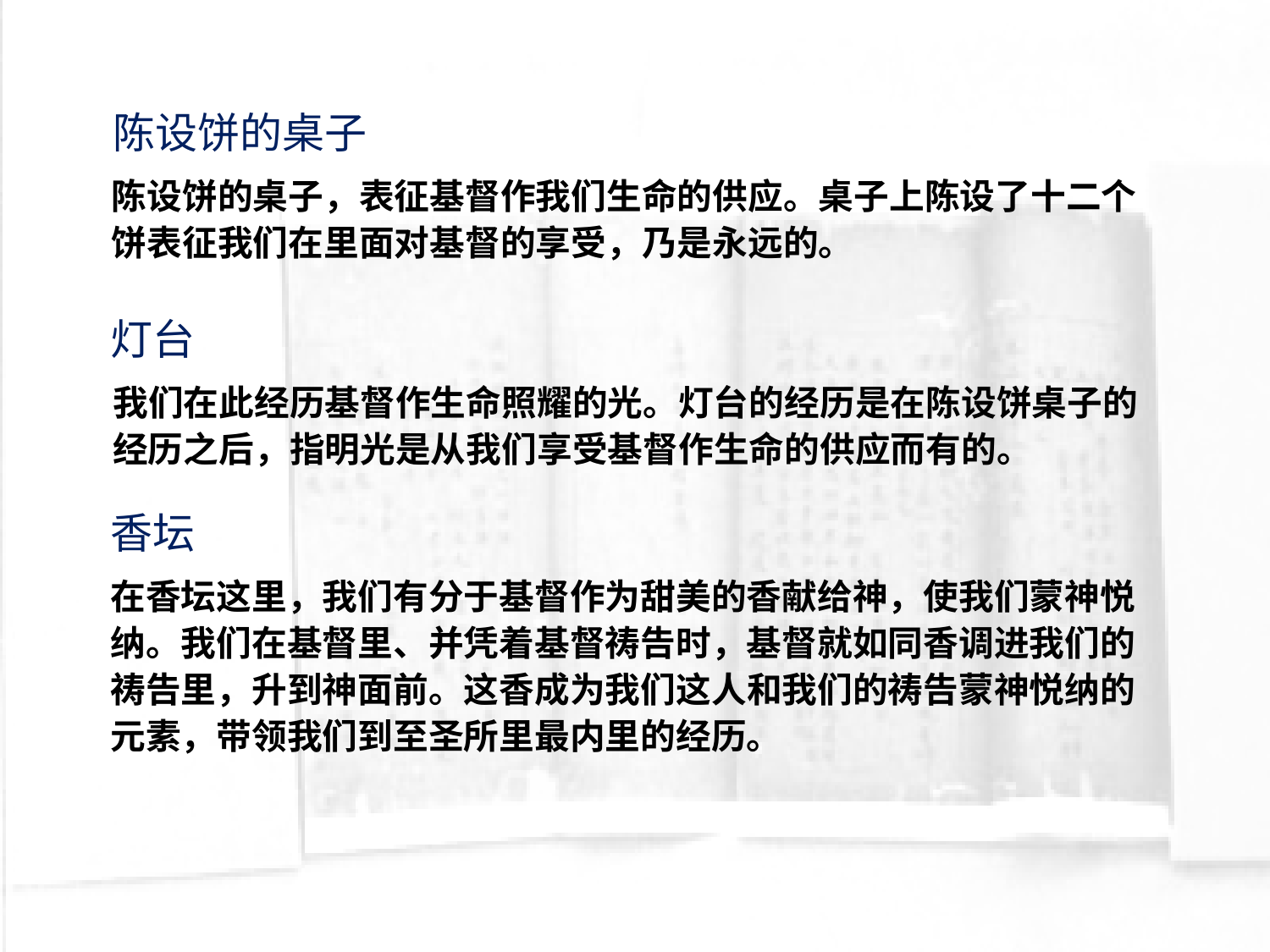

陈设饼的桌子
陈设饼的桌子，表征基督作我们生命的供应。桌子上陈设了十二个饼表征我们在里面对基督的享受，乃是永远的。
灯台
我们在此经历基督作生命照耀的光。灯台的经历是在陈设饼桌子的经历之后，指明光是从我们享受基督作生命的供应而有的。
香坛
在香坛这里，我们有分于基督作为甜美的香献给神，使我们蒙神悦纳。我们在基督里、并凭着基督祷告时，基督就如同香调进我们的祷告里，升到神面前。这香成为我们这人和我们的祷告蒙神悦纳的元素，带领我们到至圣所里最内里的经历。